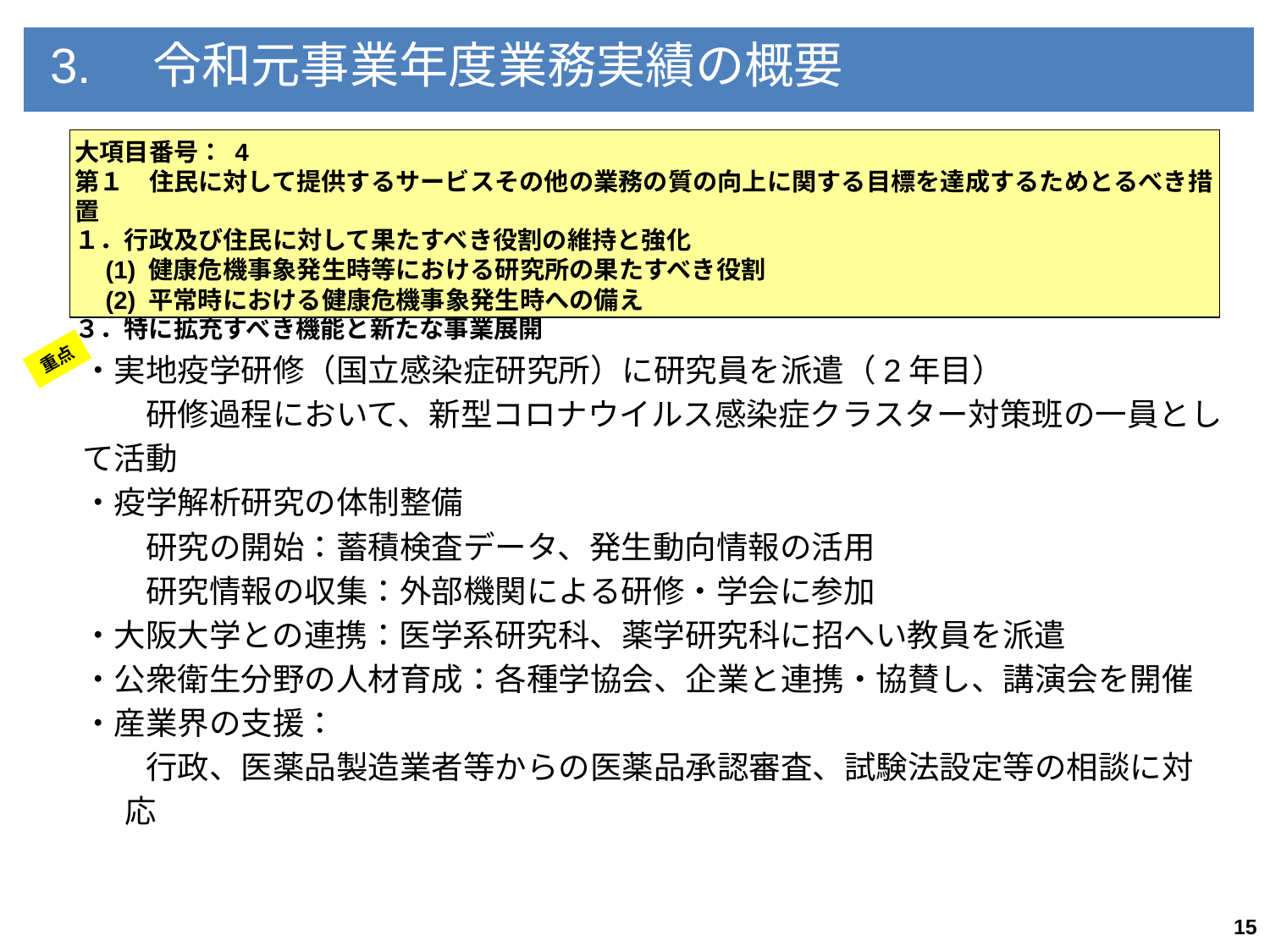

3.　令和元事業年度業務実績の概要
大項目番号： 4
第１　住民に対して提供するサービスその他の業務の質の向上に関する目標を達成するためとるべき措置
１．行政及び住民に対して果たすべき役割の維持と強化
　(1) 健康危機事象発生時等における研究所の果たすべき役割
　(2) 平常時における健康危機事象発生時への備え
３．特に拡充すべき機能と新たな事業展開

・実地疫学研修（国立感染症研究所）に研究員を派遣（2年目）
　　研修過程において、新型コロナウイルス感染症クラスター対策班の一員として活動
・疫学解析研究の体制整備
　　研究の開始：蓄積検査データ、発生動向情報の活用
　　研究情報の収集：外部機関による研修・学会に参加
・大阪大学との連携：医学系研究科、薬学研究科に招へい教員を派遣
・公衆衛生分野の人材育成：各種学協会、企業と連携・協賛し、講演会を開催
・産業界の支援：
　　行政、医薬品製造業者等からの医薬品承認審査、試験法設定等の相談に対応
重点
15